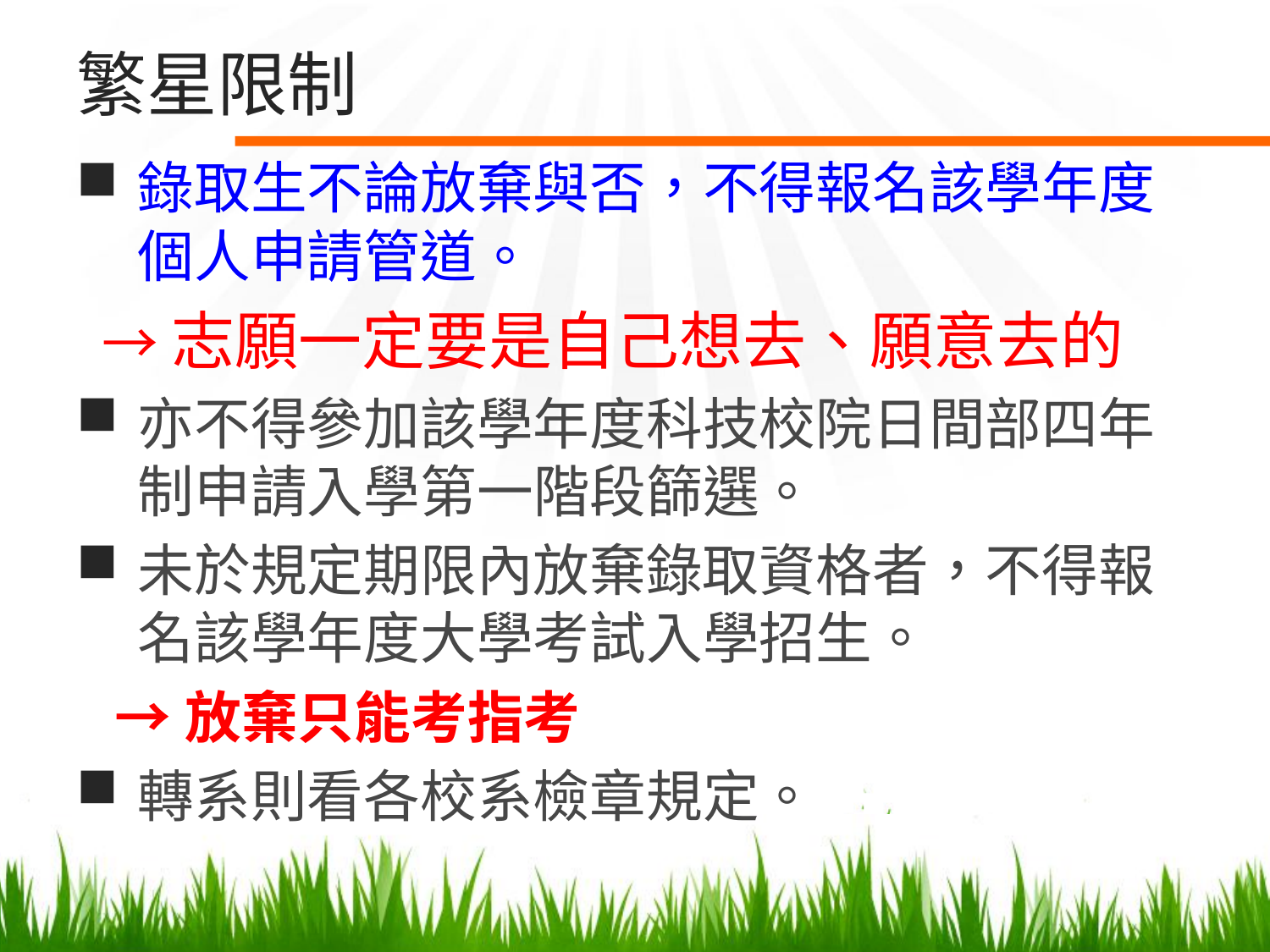

# 繁星限制
錄取生不論放棄與否，不得報名該學年度個人申請管道。
  →志願一定要是自己想去、願意去的
亦不得參加該學年度科技校院日間部四年制申請入學第一階段篩選。
未於規定期限內放棄錄取資格者，不得報名該學年度大學考試入學招生。
   →放棄只能考指考
轉系則看各校系檢章規定。